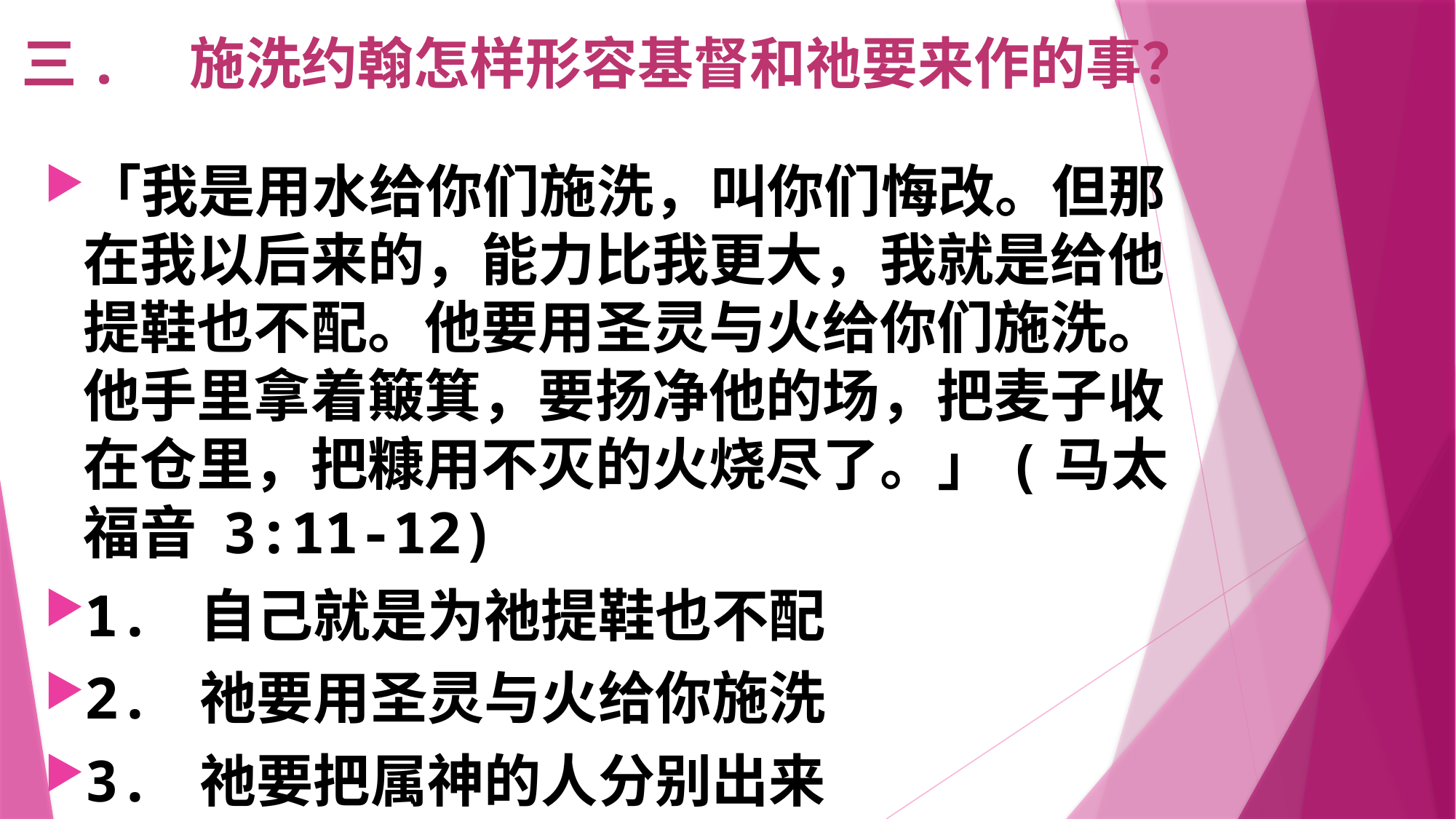

# 三.	施洗约翰怎样形容基督和祂要来作的事？
「我是用水给你们施洗，叫你们悔改。但那在我以后来的，能力比我更大，我就是给他提鞋也不配。他要用圣灵与火给你们施洗。他手里拿着簸箕，要扬净他的场，把麦子收在仓里，把糠用不灭的火烧尽了。」(马太福音 3:11-12)
1. 自己就是为祂提鞋也不配
2. 祂要用圣灵与火给你施洗
3. 祂要把属神的人分别出来